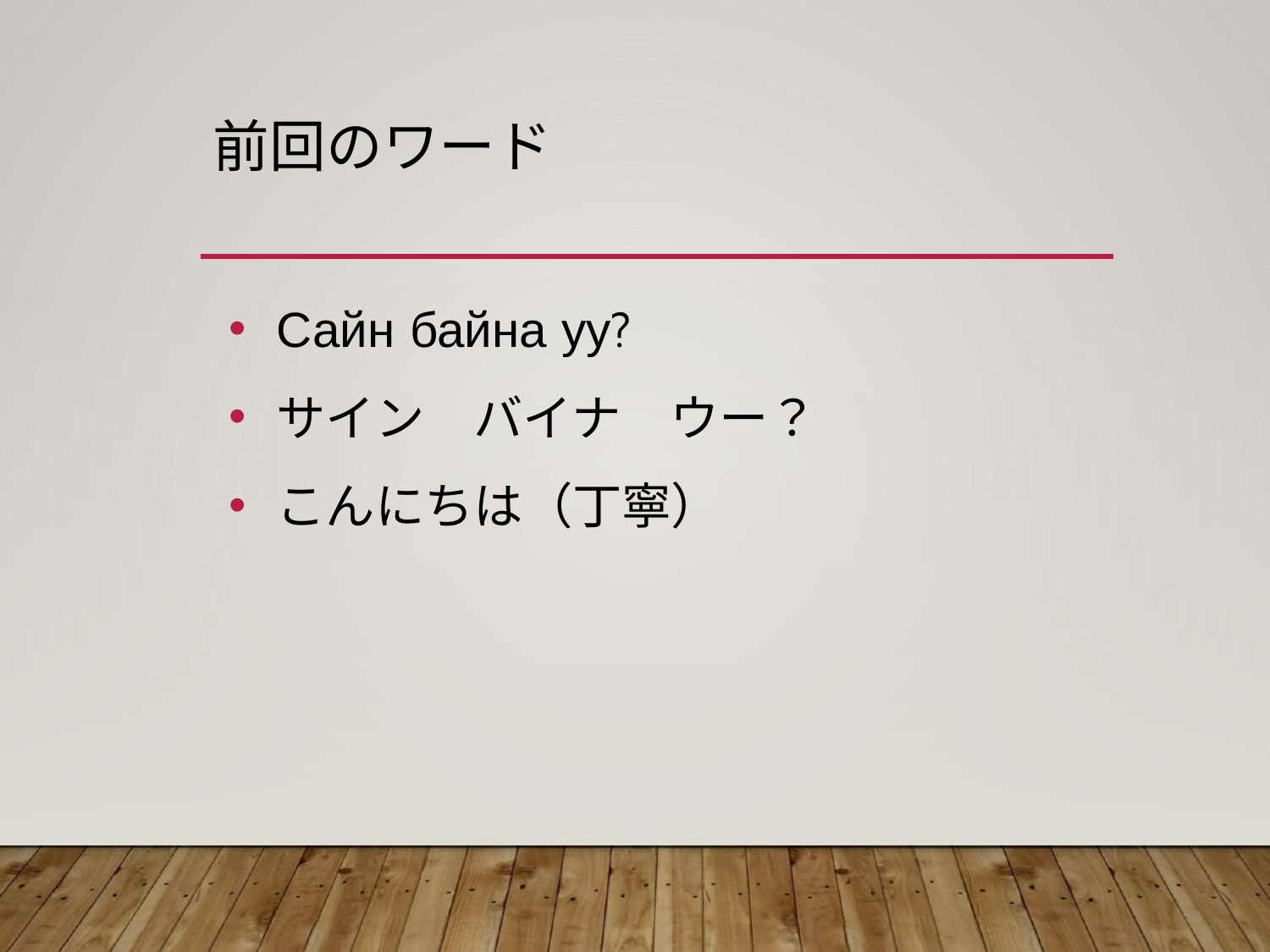

# 前回のワード
Сайн байна уу?
サイン　バイナ　ウー？
こんにちは（丁寧）